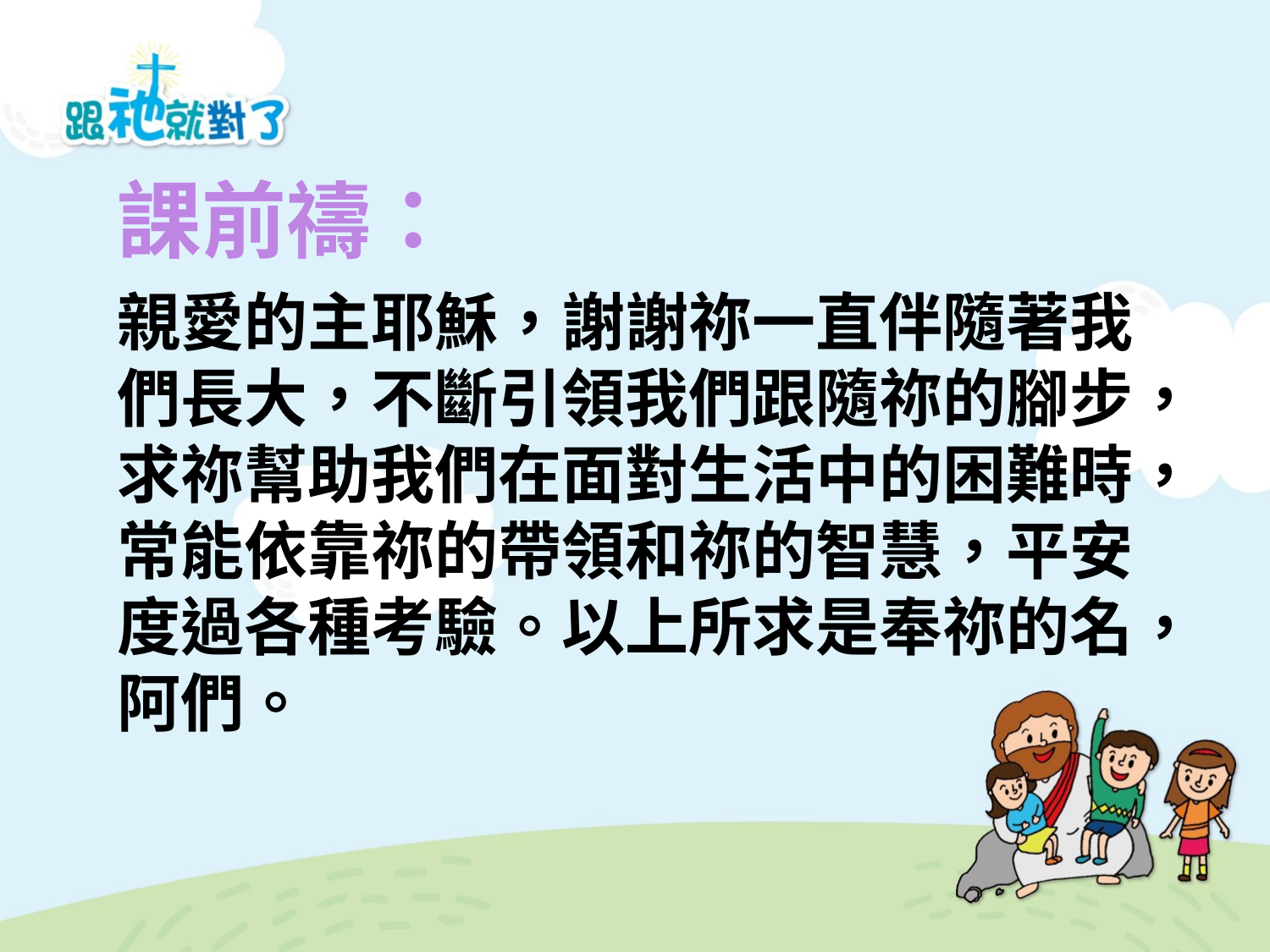

課前禱：
親愛的主耶穌，謝謝祢一直伴隨著我們長大，不斷引領我們跟隨祢的腳步，求祢幫助我們在面對生活中的困難時，常能依靠祢的帶領和祢的智慧，平安度過各種考驗。以上所求是奉祢的名，阿們。